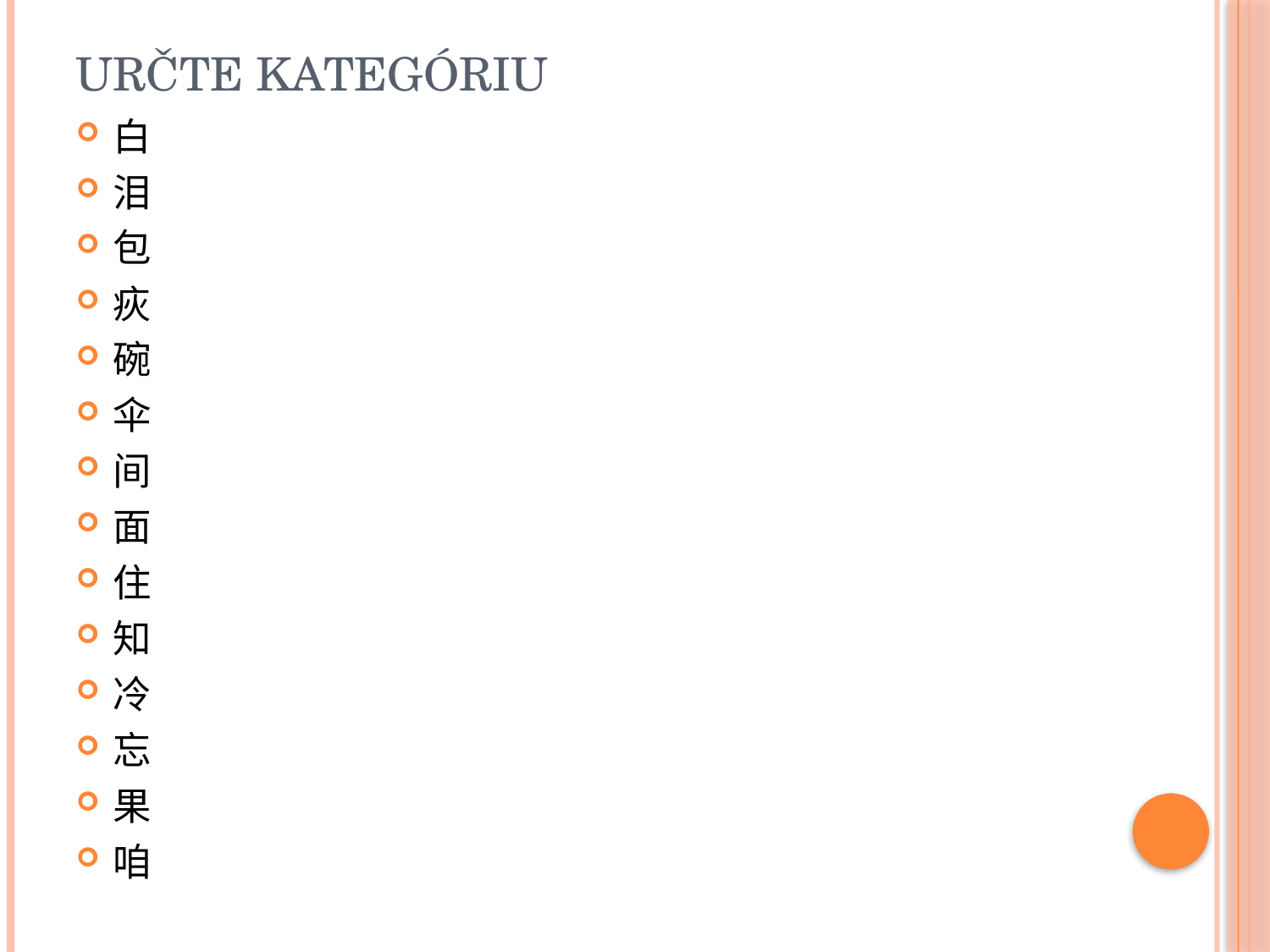

# Určte kategóriu
白
泪
包
疢
碗
伞
间
面
住
知
冷
忘
果
咱